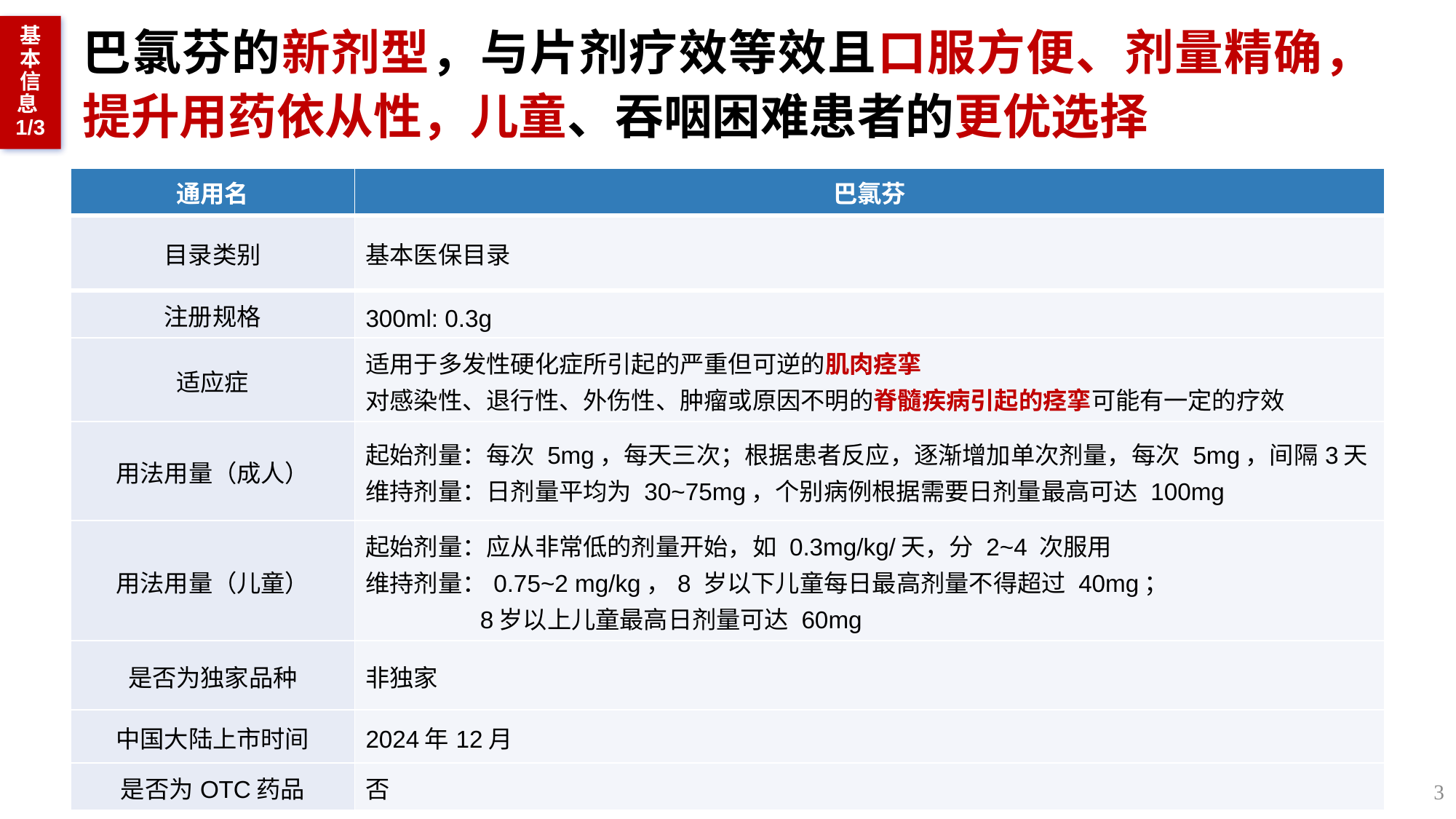

基本信息1/3
巴氯芬的新剂型，与片剂疗效等效且口服方便、剂量精确，提升用药依从性，儿童、吞咽困难患者的更优选择
| 通用名 | 巴氯芬 |
| --- | --- |
| 目录类别 | 基本医保目录 |
| 注册规格 | 300ml: 0.3g |
| 适应症 | 适用于多发性硬化症所引起的严重但可逆的肌肉痉挛 对感染性、退行性、外伤性、肿瘤或原因不明的脊髓疾病引起的痉挛可能有一定的疗效 |
| 用法用量（成人） | 起始剂量：每次 5mg，每天三次；根据患者反应，逐渐增加单次剂量，每次 5mg，间隔3天 维持剂量：日剂量平均为 30~75mg，个别病例根据需要日剂量最高可达 100mg |
| 用法用量（儿童） | 起始剂量：应从非常低的剂量开始，如 0.3mg/kg/天，分 2~4 次服用 维持剂量：0.75~2 mg/kg，8 岁以下儿童每日最高剂量不得超过 40mg； 8岁以上儿童最高日剂量可达 60mg |
| 是否为独家品种 | 非独家 |
| 中国大陆上市时间 | 2024年12月 |
| 是否为OTC药品 | 否 |
3